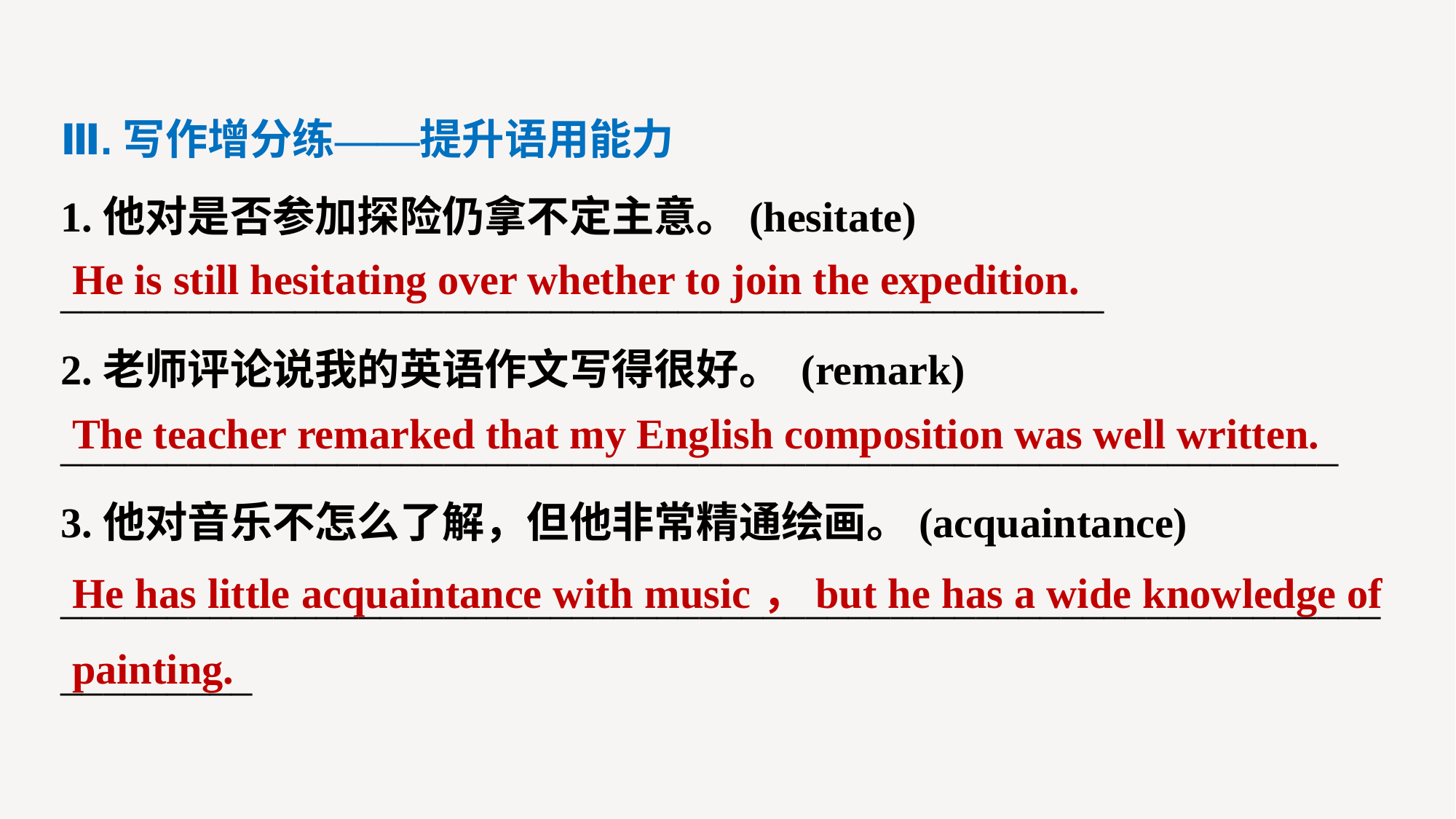

Ⅲ.写作增分练——提升语用能力
1.他对是否参加探险仍拿不定主意。(hesitate)
_________________________________________________
2.老师评论说我的英语作文写得很好。 (remark)
____________________________________________________________
3.他对音乐不怎么了解，但他非常精通绘画。(acquaintance)
_______________________________________________________________________
He is still hesitating over whether to join the expedition.
The teacher remarked that my English composition was well written.
He has little acquaintance with music，but he has a wide knowledge of painting.